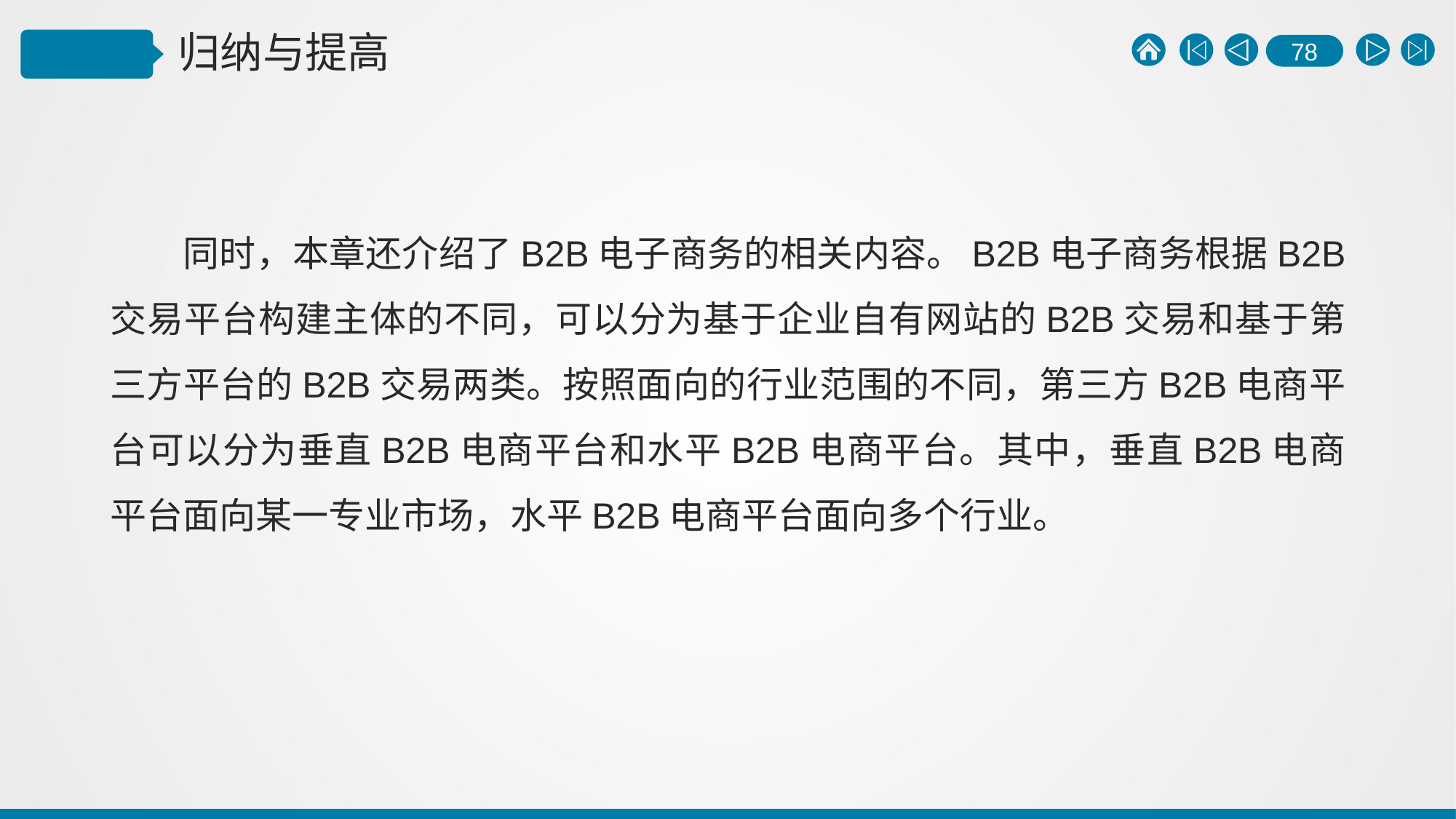

同时，本章还介绍了B2B电子商务的相关内容。B2B电子商务根据B2B 交易平台构建主体的不同，可以分为基于企业自有网站的B2B交易和基于第三方平台的B2B交易两类。按照面向的行业范围的不同，第三方B2B电商平台可以分为垂直B2B电商平台和水平B2B电商平台。其中，垂直B2B电商平台面向某一专业市场，水平B2B电商平台面向多个行业。